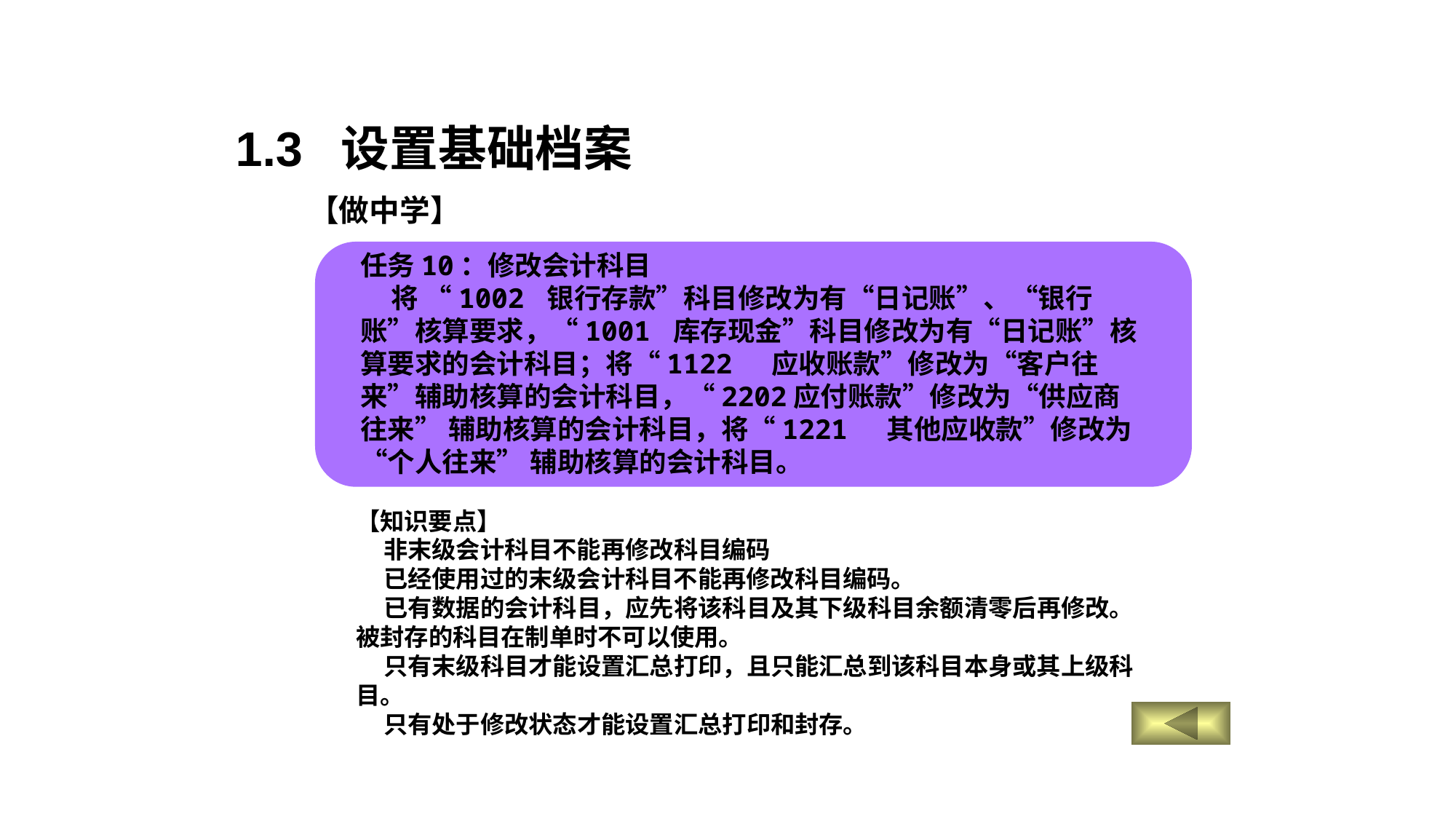

1.3  设置基础档案
【做中学】
任务10：修改会计科目
    将 “1002 银行存款”科目修改为有“日记账”、“银行账”核算要求，“1001 库存现金”科目修改为有“日记账”核算要求的会计科目；将“1122  应收账款”修改为“客户往来”辅助核算的会计科目，“2202应付账款”修改为“供应商往来” 辅助核算的会计科目，将“1221  其他应收款”修改为“个人往来” 辅助核算的会计科目。

【知识要点】
    非末级会计科目不能再修改科目编码
    已经使用过的末级会计科目不能再修改科目编码。
    已有数据的会计科目，应先将该科目及其下级科目余额清零后再修改。
被封存的科目在制单时不可以使用。
    只有末级科目才能设置汇总打印，且只能汇总到该科目本身或其上级科目。
    只有处于修改状态才能设置汇总打印和封存。